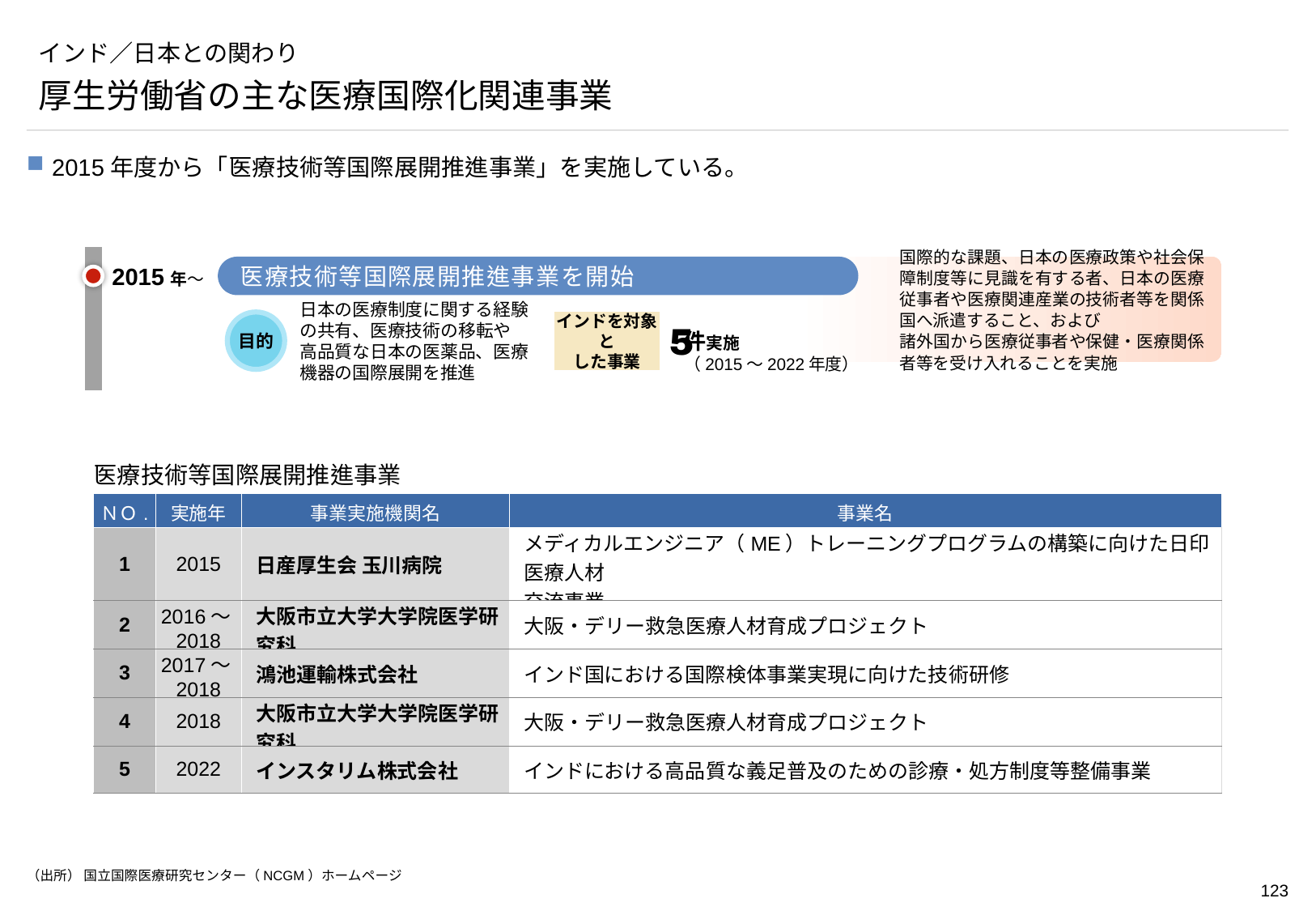

# インド／日本との関わり
厚生労働省の主な医療国際化関連事業
2015年度から「医療技術等国際展開推進事業」を実施している。
2015年～
国際的な課題、日本の医療政策や社会保障制度等に見識を有する者、日本の医療従事者や医療関連産業の技術者等を関係国へ派遣すること、および
諸外国から医療従事者や保健・医療関係者等を受け入れることを実施
医療技術等国際展開推進事業を開始

インドを対象と
した事業
目的
日本の医療制度に関する経験の共有、医療技術の移転や
高品質な日本の医薬品、医療機器の国際展開を推進
5
件実施
（2015～2022年度）
医療技術等国際展開推進事業
| ＮＯ. | 実施年 | 事業実施機関名 | 事業名 |
| --- | --- | --- | --- |
| 1 | 2015 | 日産厚生会 玉川病院 | メディカルエンジニア（ME）トレーニングプログラムの構築に向けた日印医療人材 交流事業 |
| 2 | 2016～2018 | 大阪市立大学大学院医学研究科 | 大阪・デリー救急医療人材育成プロジェクト |
| 3 | 2017～2018 | 鴻池運輸株式会社 | インド国における国際検体事業実現に向けた技術研修 |
| 4 | 2018 | 大阪市立大学大学院医学研究科 | 大阪・デリー救急医療人材育成プロジェクト |
| 5 | 2022 | インスタリム株式会社 | インドにおける高品質な義足普及のための診療・処方制度等整備事業 |
（出所） 国立国際医療研究センター（NCGM）ホームページ